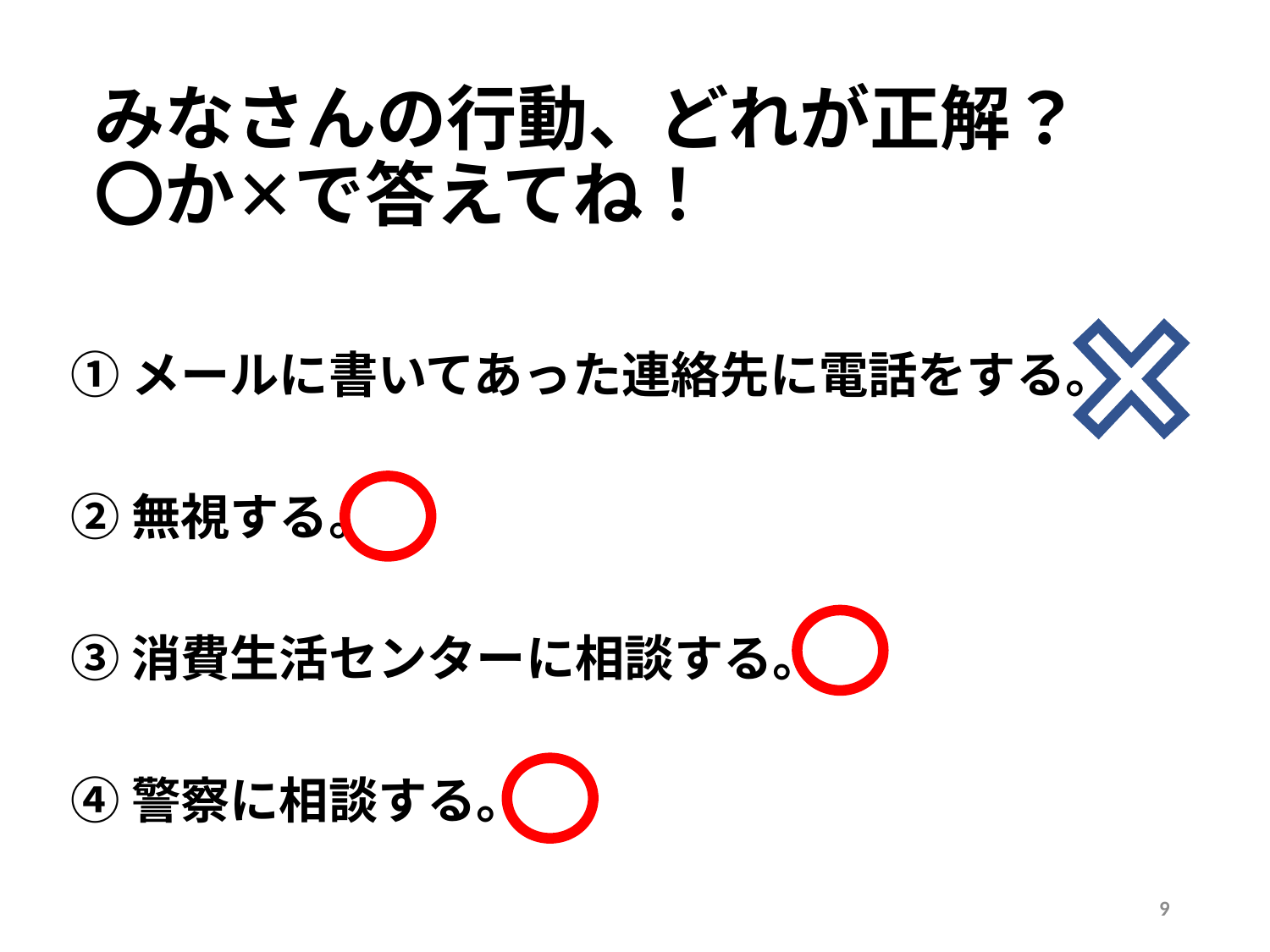

# みなさんの行動、どれが正解？ 〇か✕で答えてね！

①メールに書いてあった連絡先に電話をする。

②無視する。

③消費生活センターに相談する。

④警察に相談する。

9